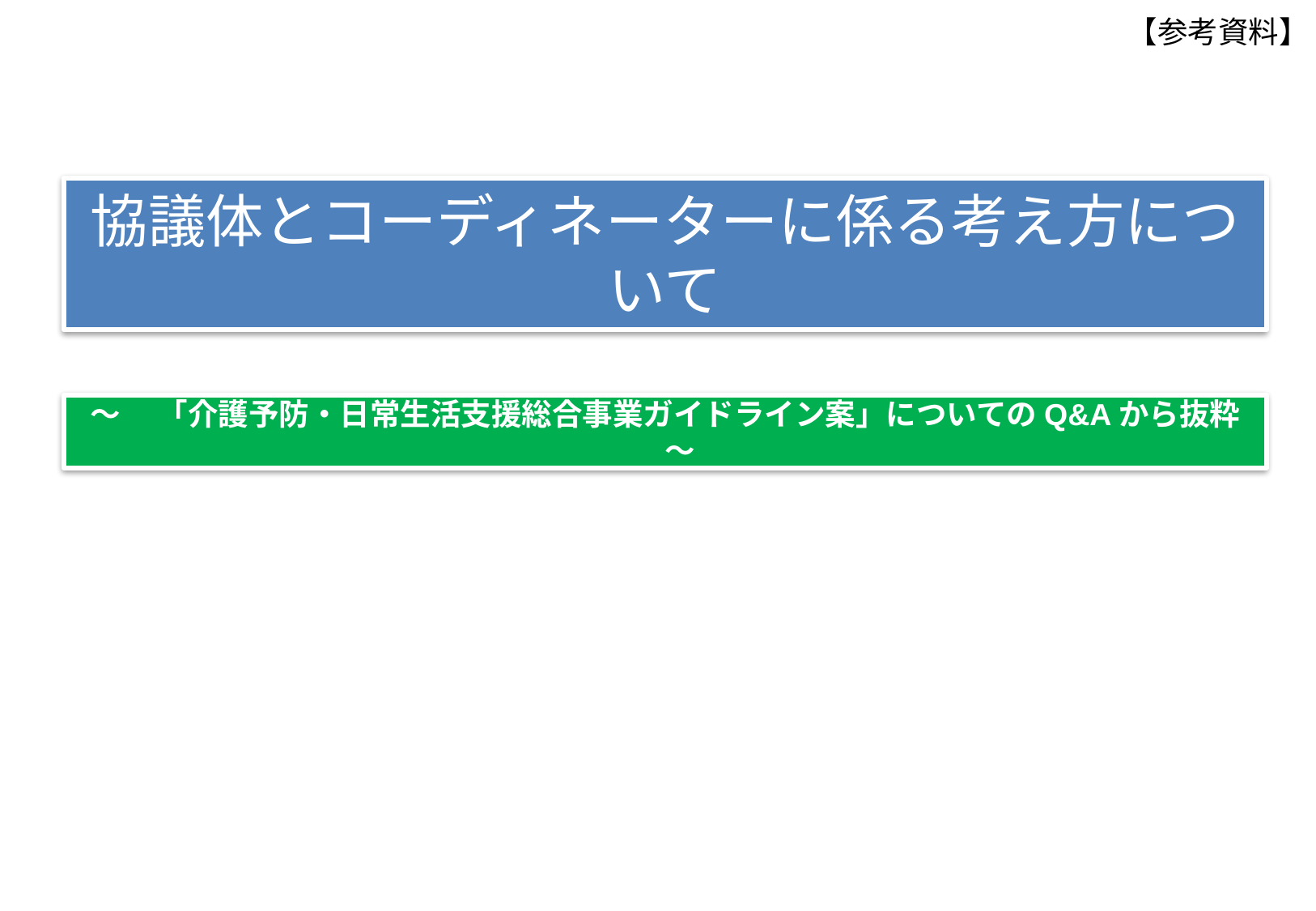

【参考資料】
# 協議体とコーディネーターに係る考え方について
～　 「介護予防・日常生活支援総合事業ガイドライン案」についてのQ&Aから抜粋　～